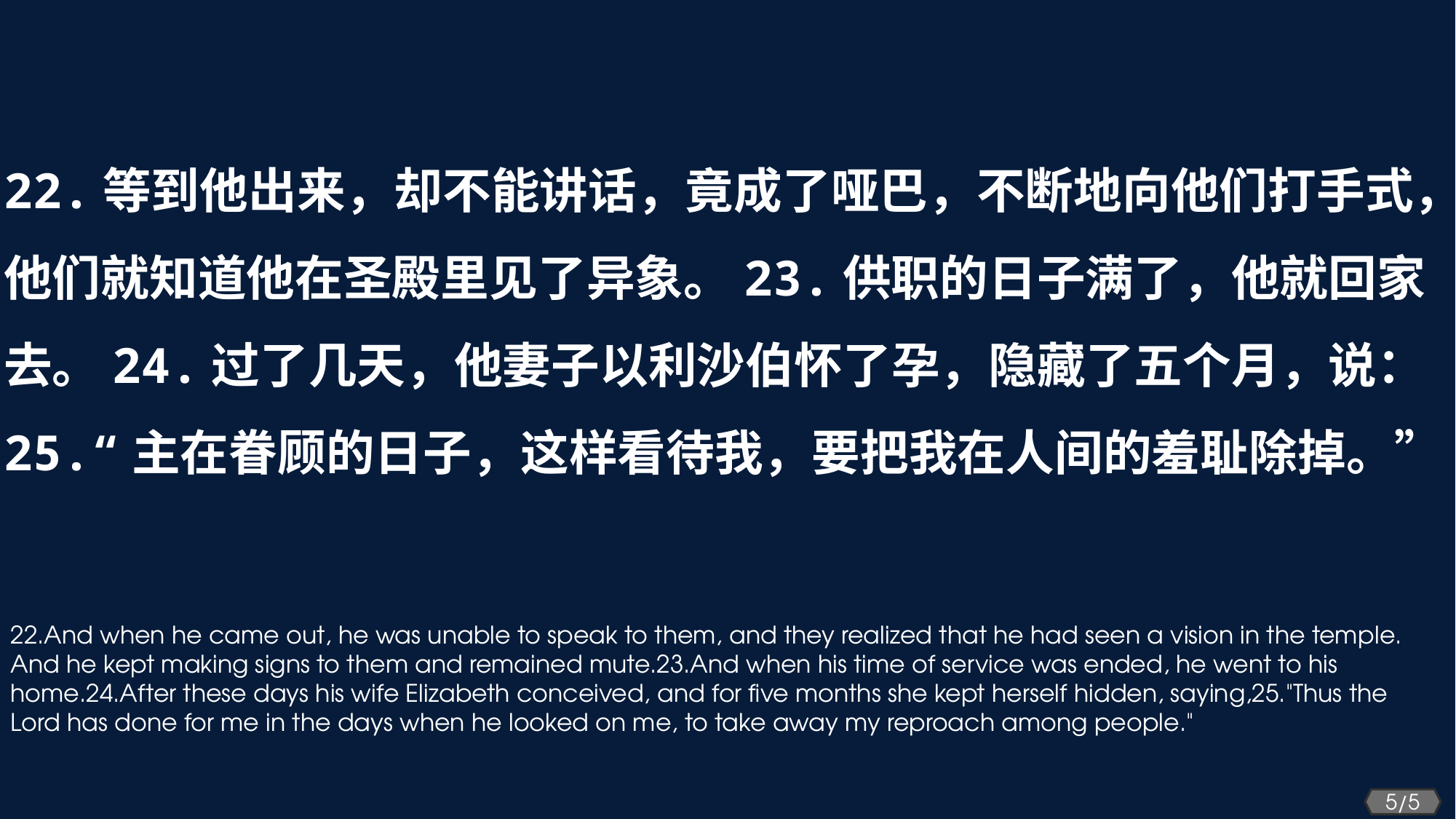

22.等到他出来，却不能讲话，竟成了哑巴，不断地向他们打手式，他们就知道他在圣殿里见了异象。23.供职的日子满了，他就回家去。24.过了几天，他妻子以利沙伯怀了孕，隐藏了五个月，说：25.“主在眷顾的日子，这样看待我，要把我在人间的羞耻除掉。”

22.And when he came out, he was unable to speak to them, and they realized that he had seen a vision in the temple. And he kept making signs to them and remained mute.23.And when his time of service was ended, he went to his home.24.After these days his wife Elizabeth conceived, and for five months she kept herself hidden, saying,25."Thus the Lord has done for me in the days when he looked on me, to take away my reproach among people."
5/5